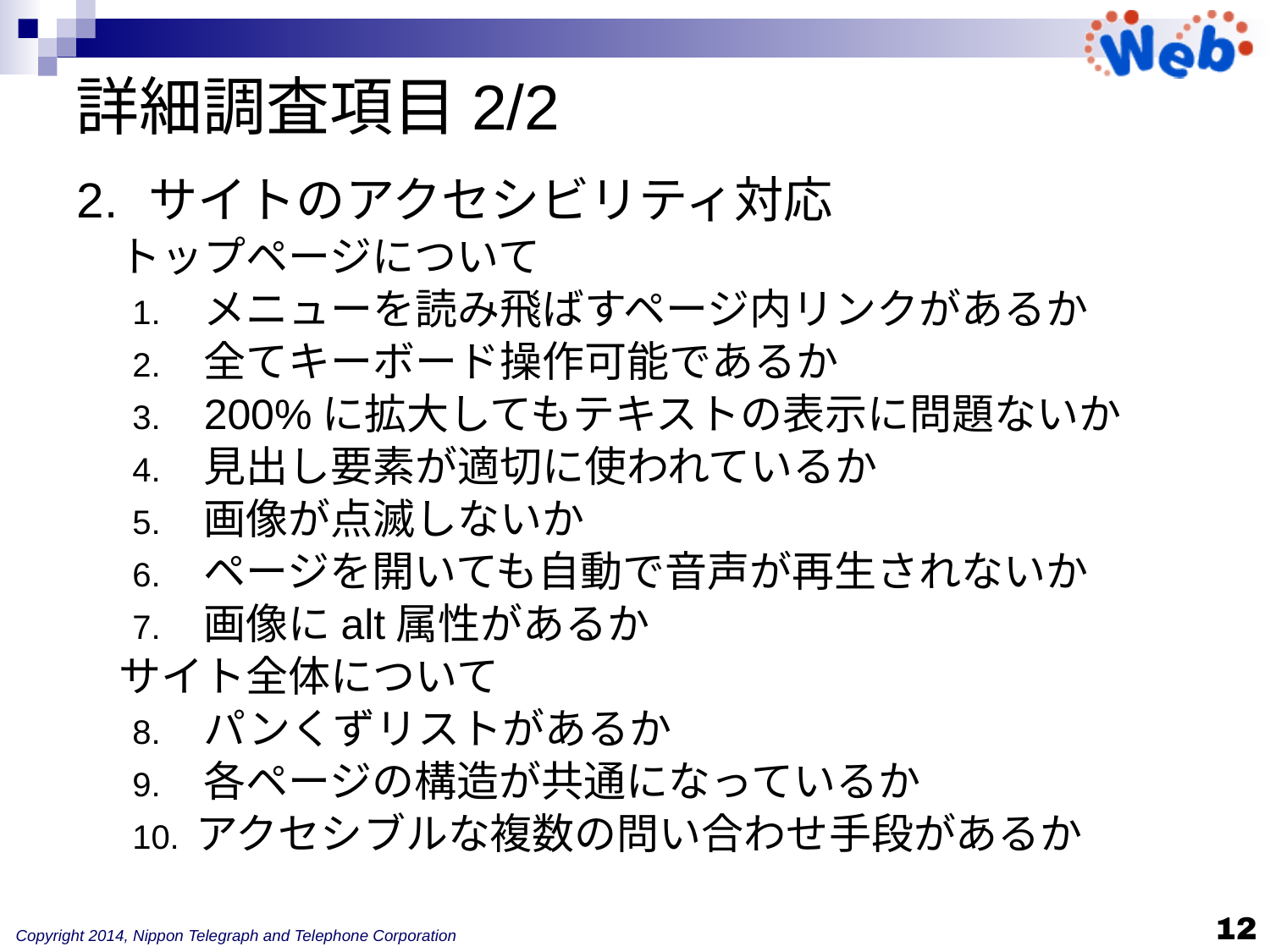

# 詳細調査項目2/2
サイトのアクセシビリティ対応
　トップページについて
メニューを読み飛ばすページ内リンクがあるか
全てキーボード操作可能であるか
200%に拡大してもテキストの表示に問題ないか
見出し要素が適切に使われているか
画像が点滅しないか
ページを開いても自動で音声が再生されないか
画像にalt属性があるか
　サイト全体について
パンくずリストがあるか
各ページの構造が共通になっているか
アクセシブルな複数の問い合わせ手段があるか
12